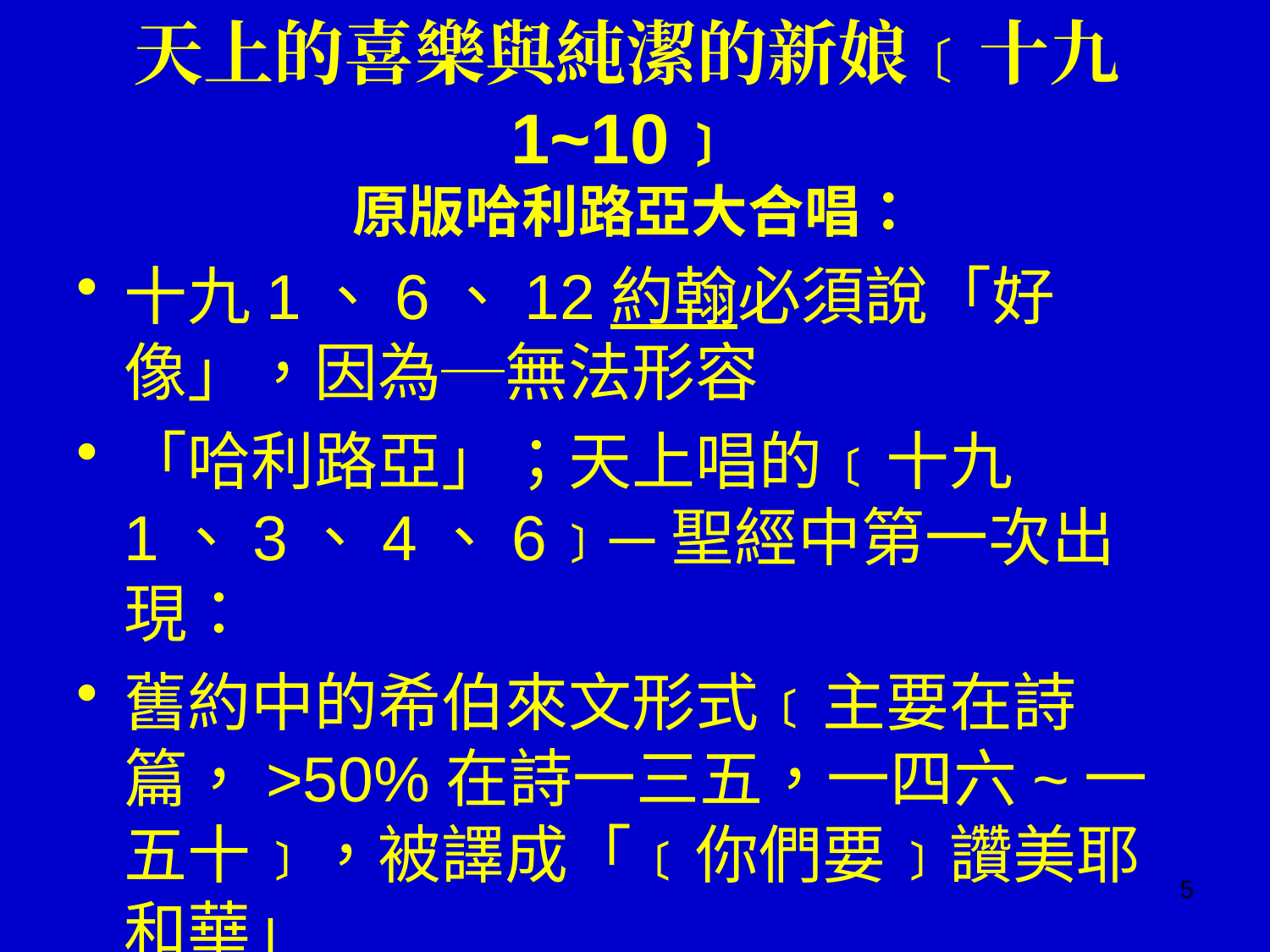

# 天上的喜樂與純潔的新娘﹝十九1~10﹞
原版哈利路亞大合唱：
十九1、6、12約翰必須說「好像」，因為─無法形容
「哈利路亞」；天上唱的﹝十九1、3、4、6﹞─聖經中第一次出現：
舊約中的希伯來文形式﹝主要在詩篇，>50%在詩一三五，一四六~一五十﹞，被譯成「﹝你們要﹞讚美耶和華」
5